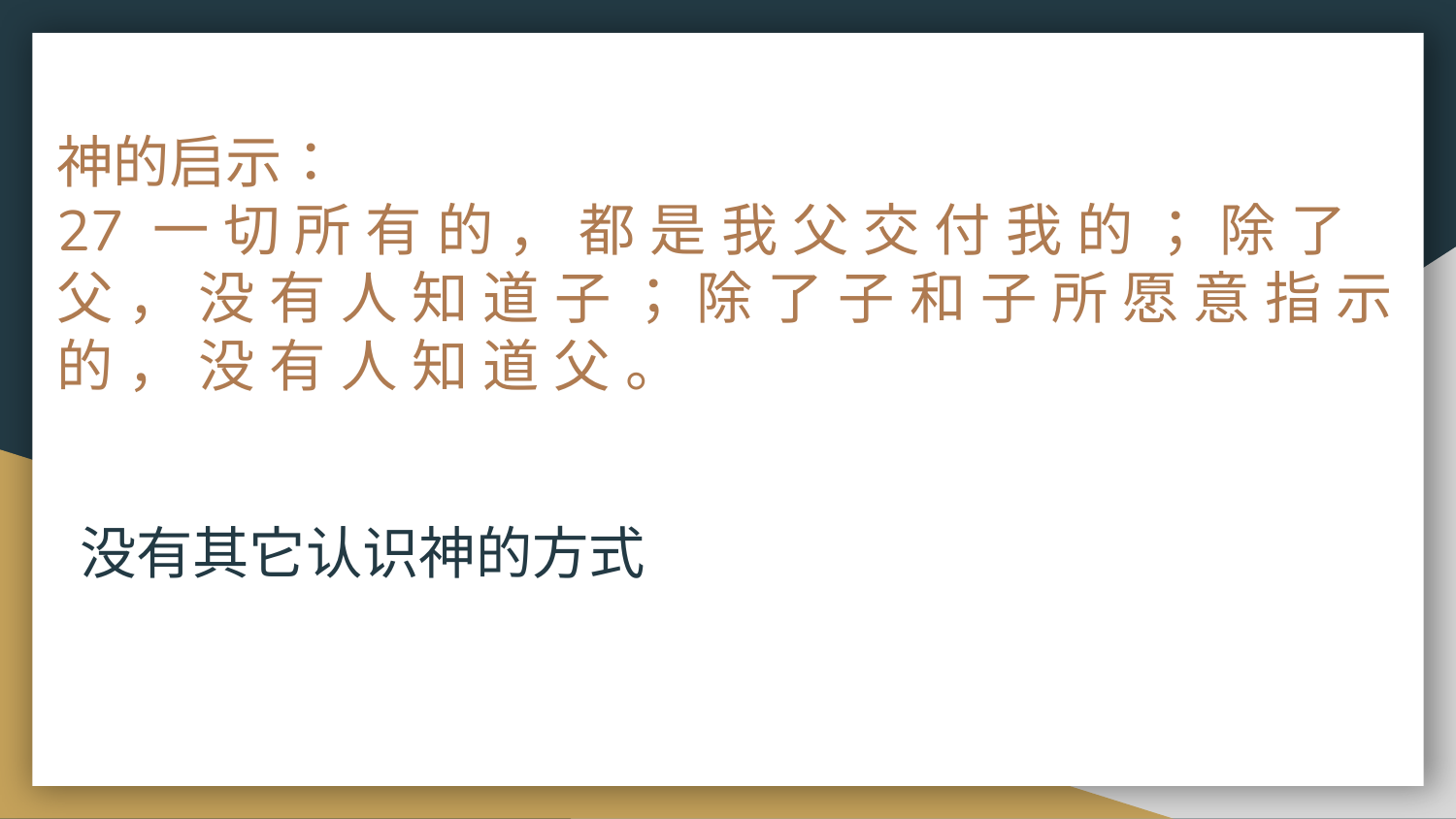

# 神的启示： 27 一 切 所 有 的 ， 都 是 我 父 交 付 我 的 ； 除 了 父 ， 没 有 人 知 道 子 ； 除 了 子 和 子 所 愿 意 指 示 的 ， 没 有 人 知 道 父 。
没有其它认识神的方式